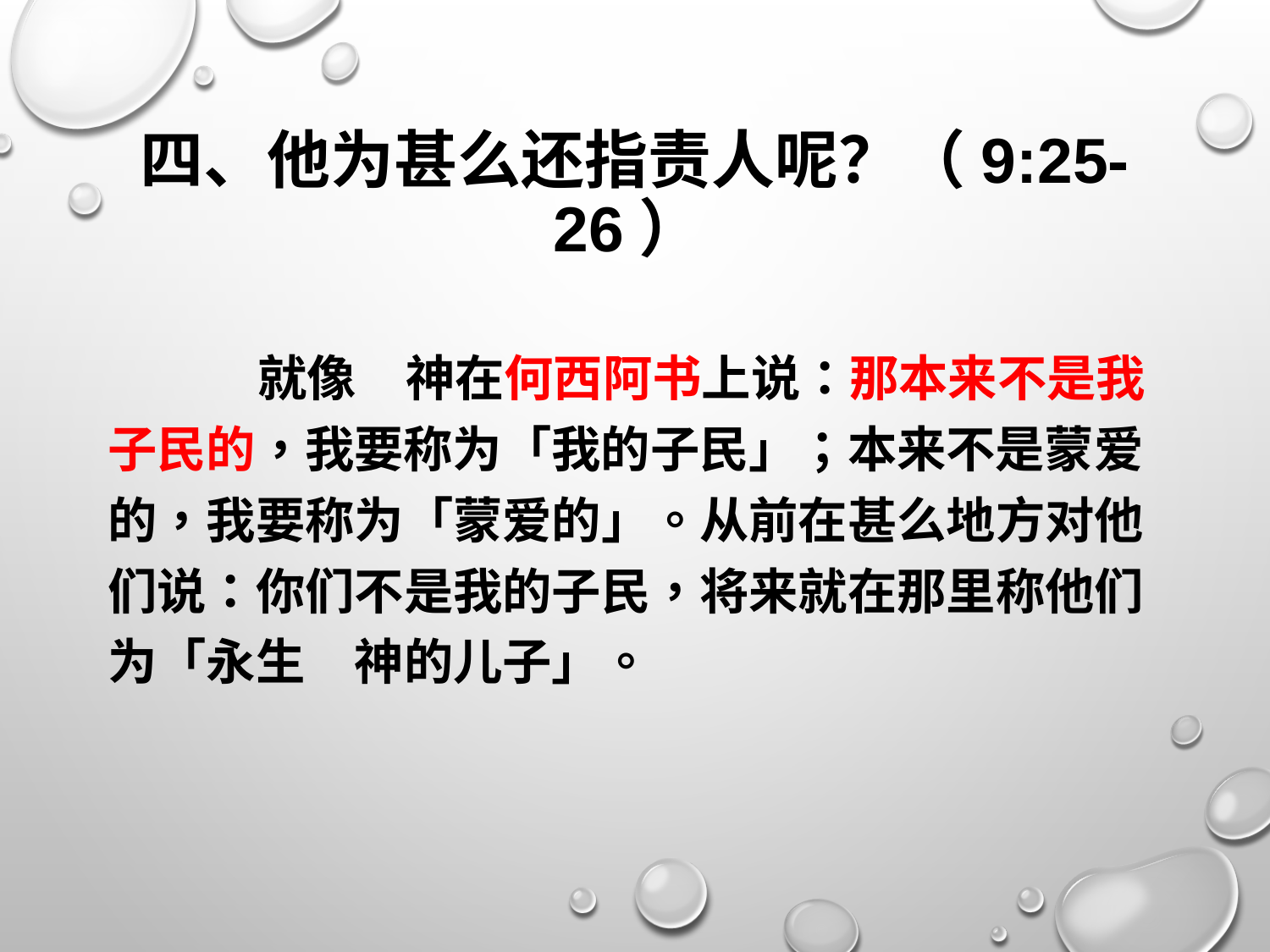

# 四、他为甚么还指责人呢？（9:25-26）
	 就像　神在何西阿书上说：那本来不是我子民的，我要称为「我的子民」；本来不是蒙爱的，我要称为「蒙爱的」。从前在甚么地方对他们说：你们不是我的子民，将来就在那里称他们为「永生　神的儿子」。